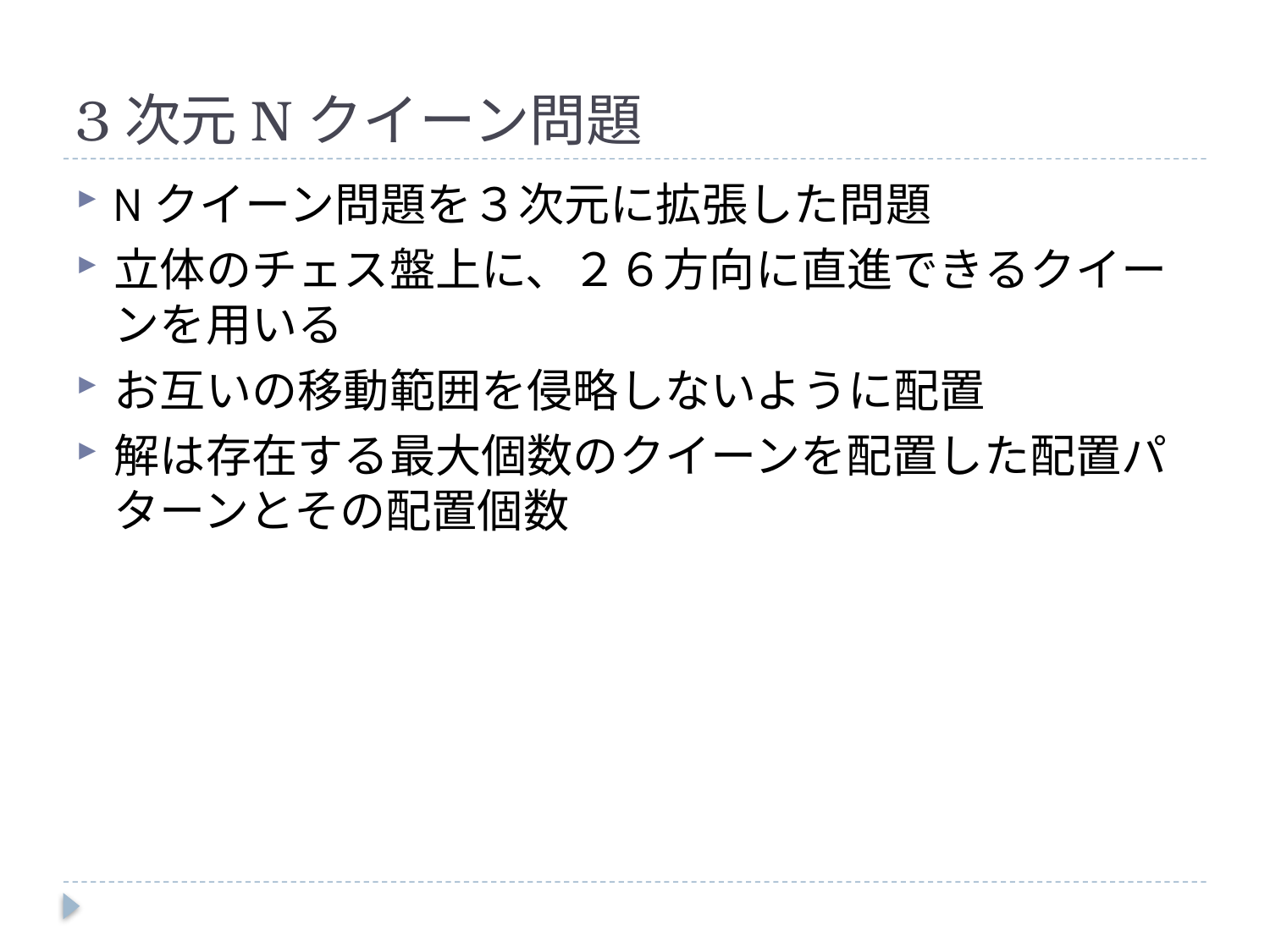

# 3次元Nクイーン問題
Nクイーン問題を３次元に拡張した問題
立体のチェス盤上に、２６方向に直進できるクイーンを用いる
お互いの移動範囲を侵略しないように配置
解は存在する最大個数のクイーンを配置した配置パターンとその配置個数